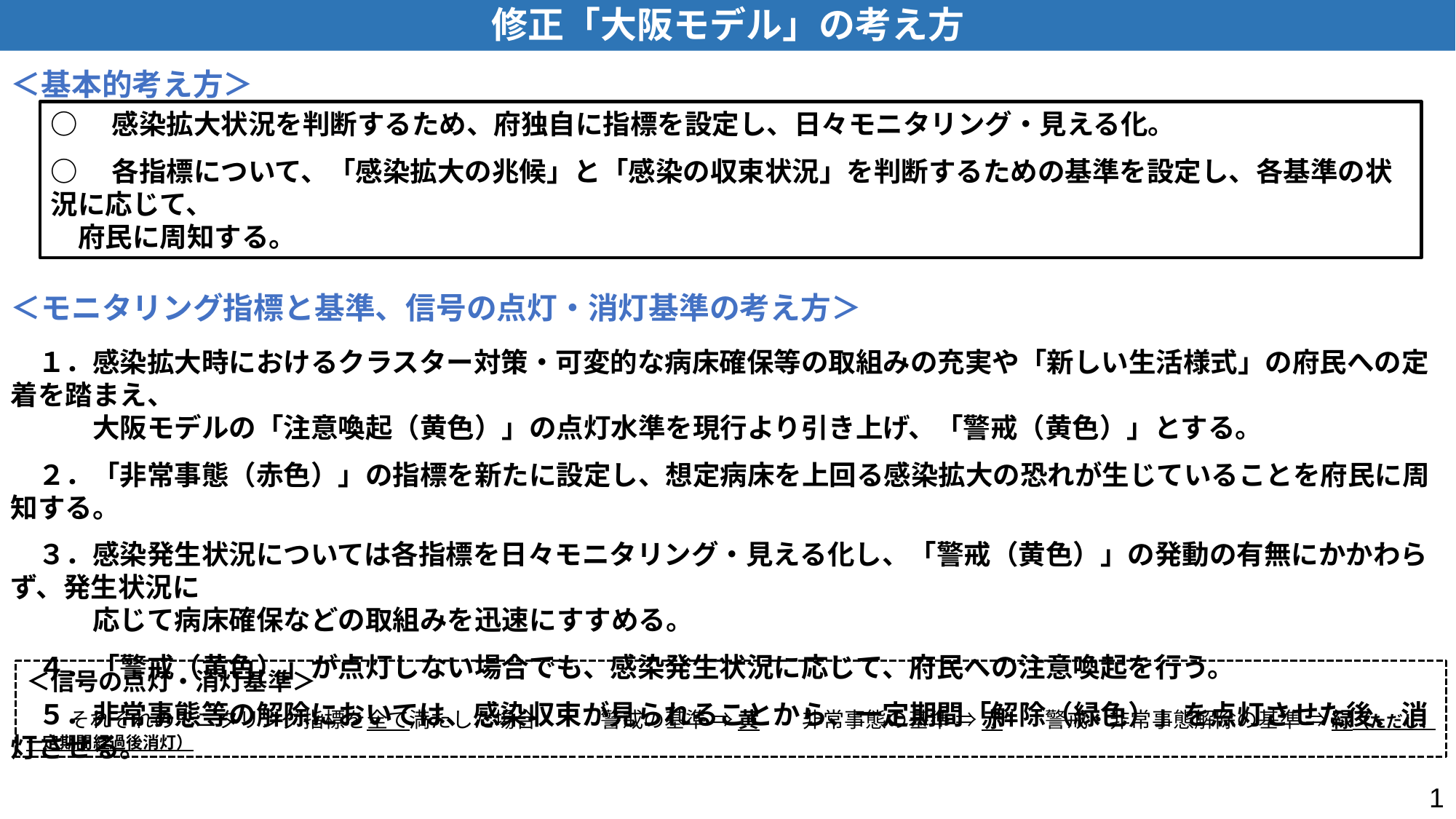

修正「大阪モデル」の考え方
＜基本的考え方＞
○　感染拡大状況を判断するため、府独自に指標を設定し、日々モニタリング・見える化。

○　各指標について、「感染拡大の兆候」と「感染の収束状況」を判断するための基準を設定し、各基準の状況に応じて、
　府民に周知する。
＜モニタリング指標と基準、信号の点灯・消灯基準の考え方＞
　１．感染拡大時におけるクラスター対策・可変的な病床確保等の取組みの充実や「新しい生活様式」の府民への定着を踏まえ、
　　　大阪モデルの「注意喚起（黄色）」の点灯水準を現行より引き上げ、「警戒（黄色）」とする。

　２．「非常事態（赤色）」の指標を新たに設定し、想定病床を上回る感染拡大の恐れが生じていることを府民に周知する。

　３．感染発生状況については各指標を日々モニタリング・見える化し、「警戒（黄色）」の発動の有無にかかわらず、発生状況に
　　　応じて病床確保などの取組みを迅速にすすめる。

　４．「警戒（黄色）」が点灯しない場合でも、感染発生状況に応じて、府民への注意喚起を行う。

　５．非常事態等の解除においては、感染収束が見られることから、一定期間「解除（緑色）」を点灯させた後、消灯させる。
＜信号の点灯・消灯基準＞

　　それぞれのモニタリング指標を全て満たした場合　　　警戒の基準 ⇒ 黄　　非常事態の基準 ⇒ 赤　　警戒・非常事態解除の基準 ⇒ 緑（ただし、一定期間経過後消灯）
1